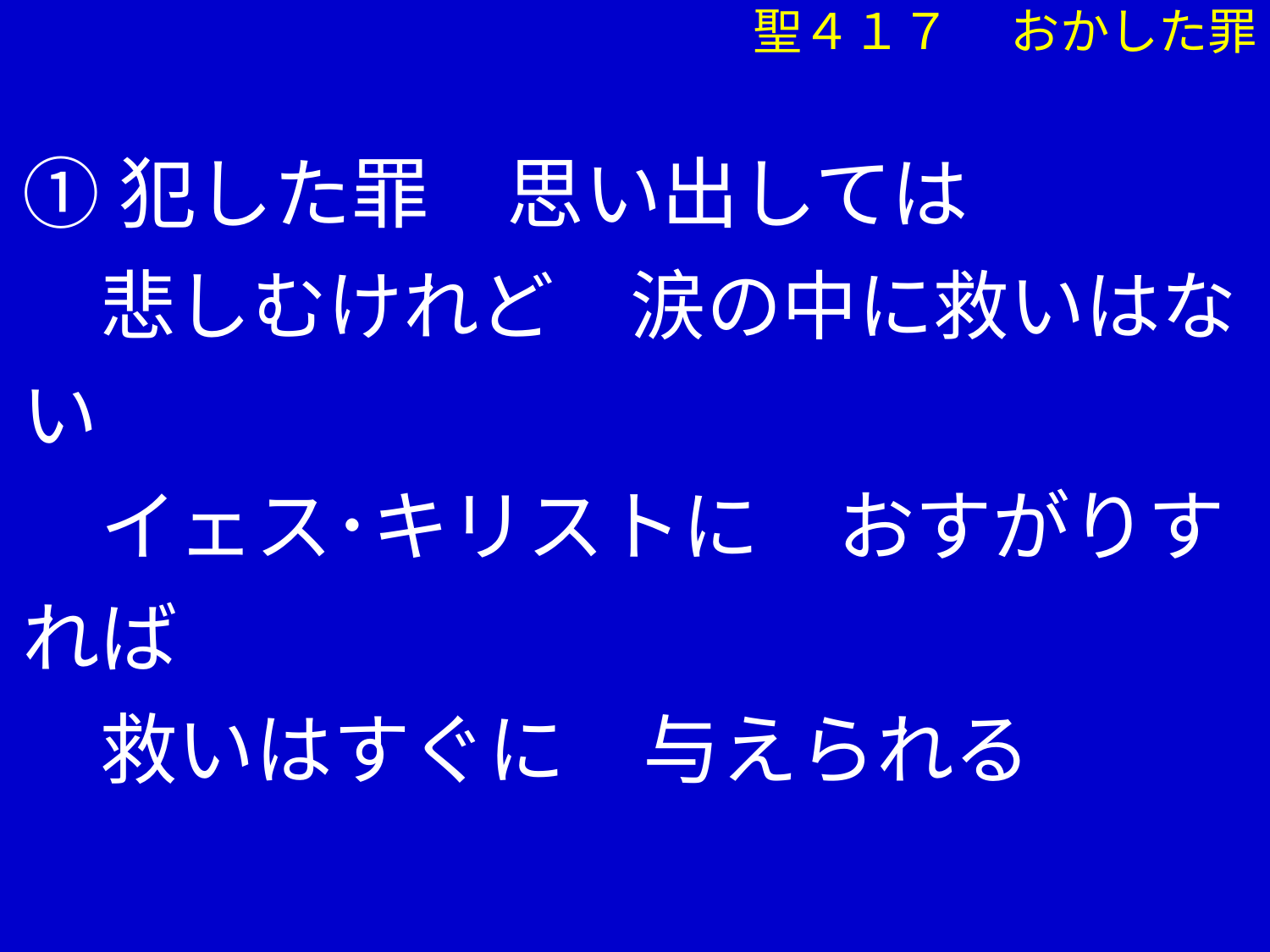

聖４１７ 　おかした罪
①犯した罪　思い出しては
　悲しむけれど　涙の中に救いはない
　イェス･キリストに　おすがりすれば
　救いはすぐに　与えられる